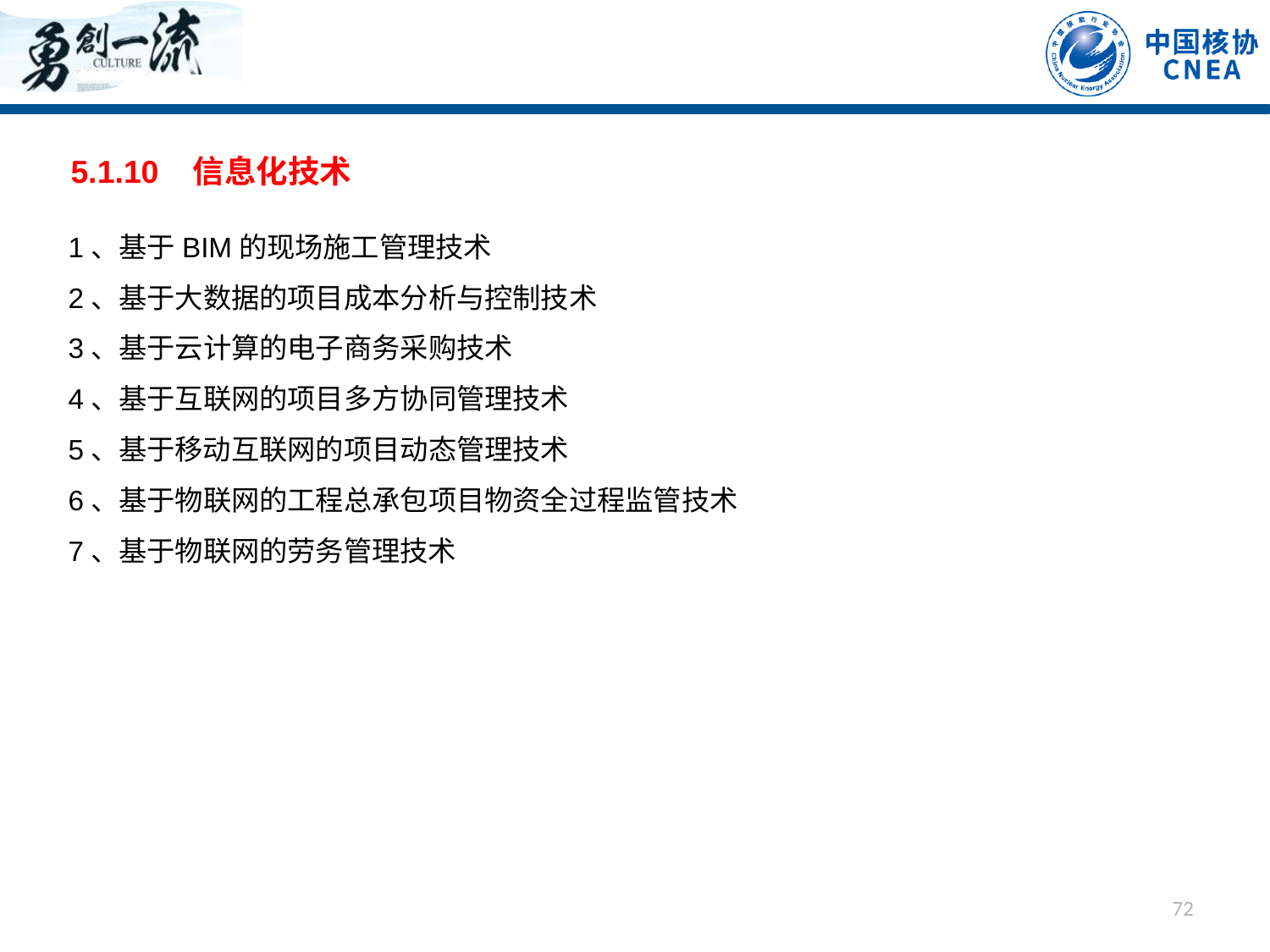

5.1.10   信息化技术
1、基于BIM的现场施工管理技术
2、基于大数据的项目成本分析与控制技术
3、基于云计算的电子商务采购技术
4、基于互联网的项目多方协同管理技术
5、基于移动互联网的项目动态管理技术
6、基于物联网的工程总承包项目物资全过程监管技术
7、基于物联网的劳务管理技术
72